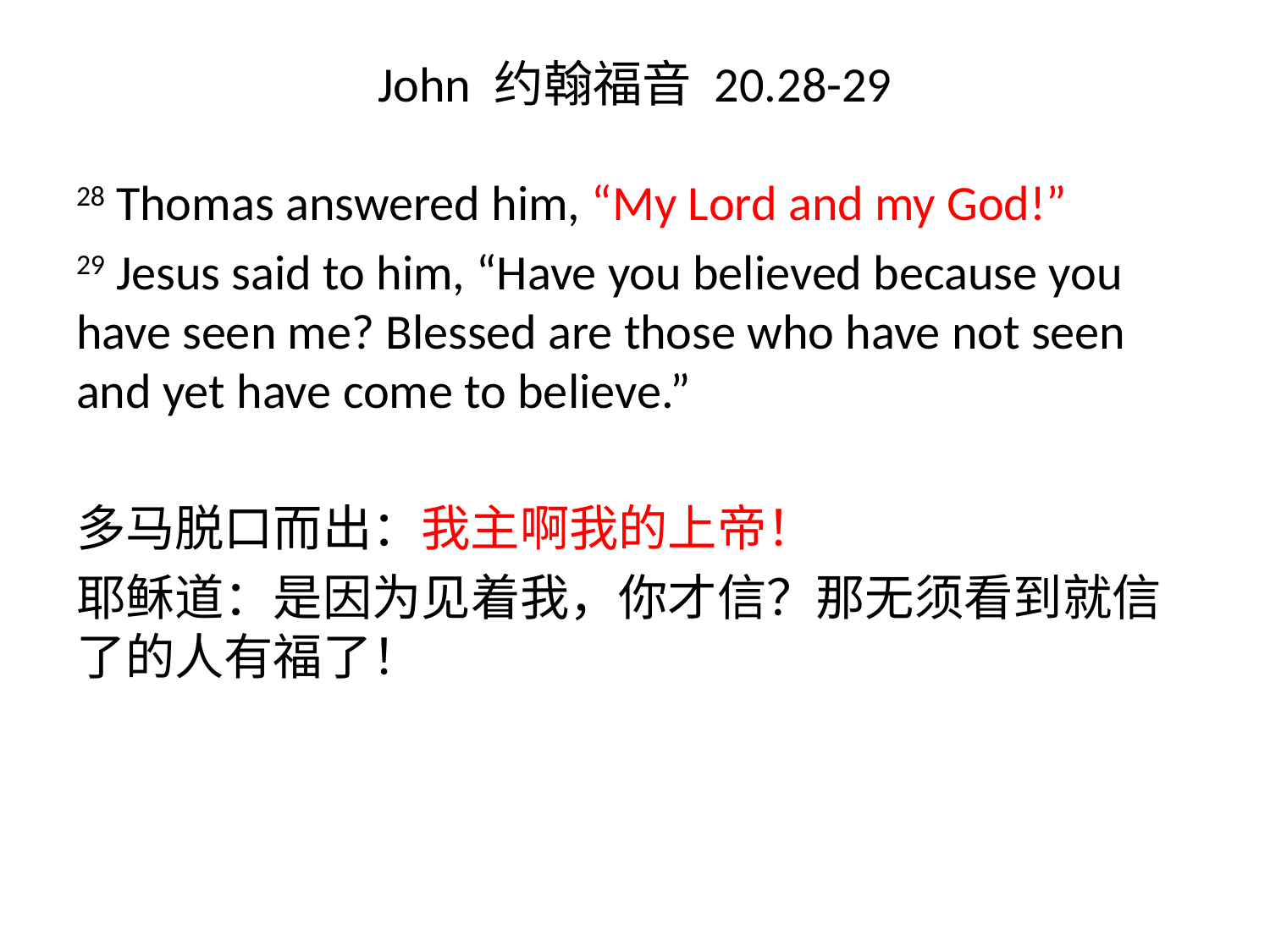

# John 约翰福音 20.28-29
28 Thomas answered him, “My Lord and my God!”
29 Jesus said to him, “Have you believed because you have seen me? Blessed are those who have not seen and yet have come to believe.”

多马脱口而出：我主啊我的上帝！
耶稣道：是因为见着我，你才信？那无须看到就信了的人有福了！